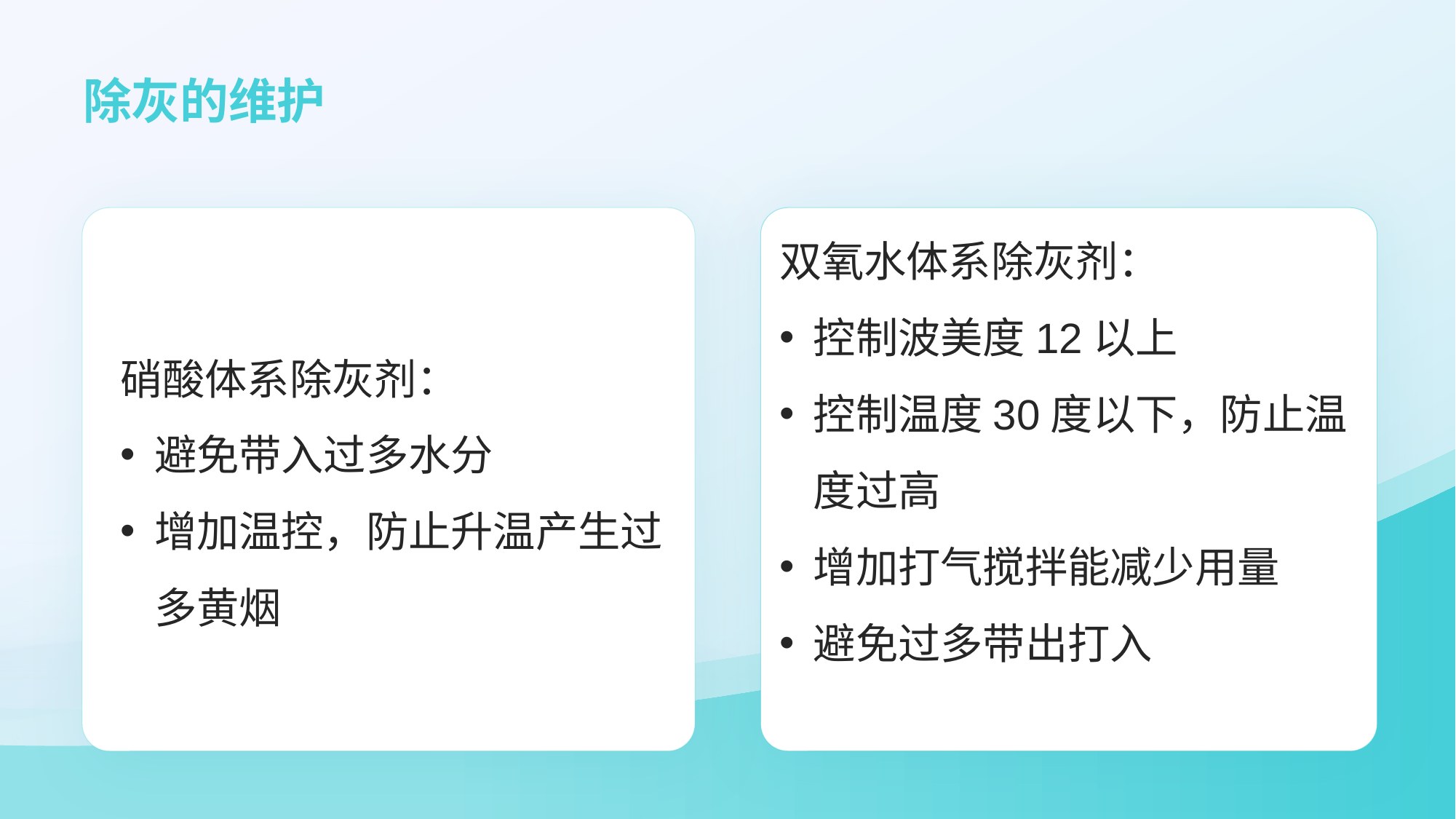

# 除灰的维护
硝酸体系除灰剂：
避免带入过多水分
增加温控，防止升温产生过多黄烟
双氧水体系除灰剂：
控制波美度12以上
控制温度30度以下，防止温度过高
增加打气搅拌能减少用量
避免过多带出打入